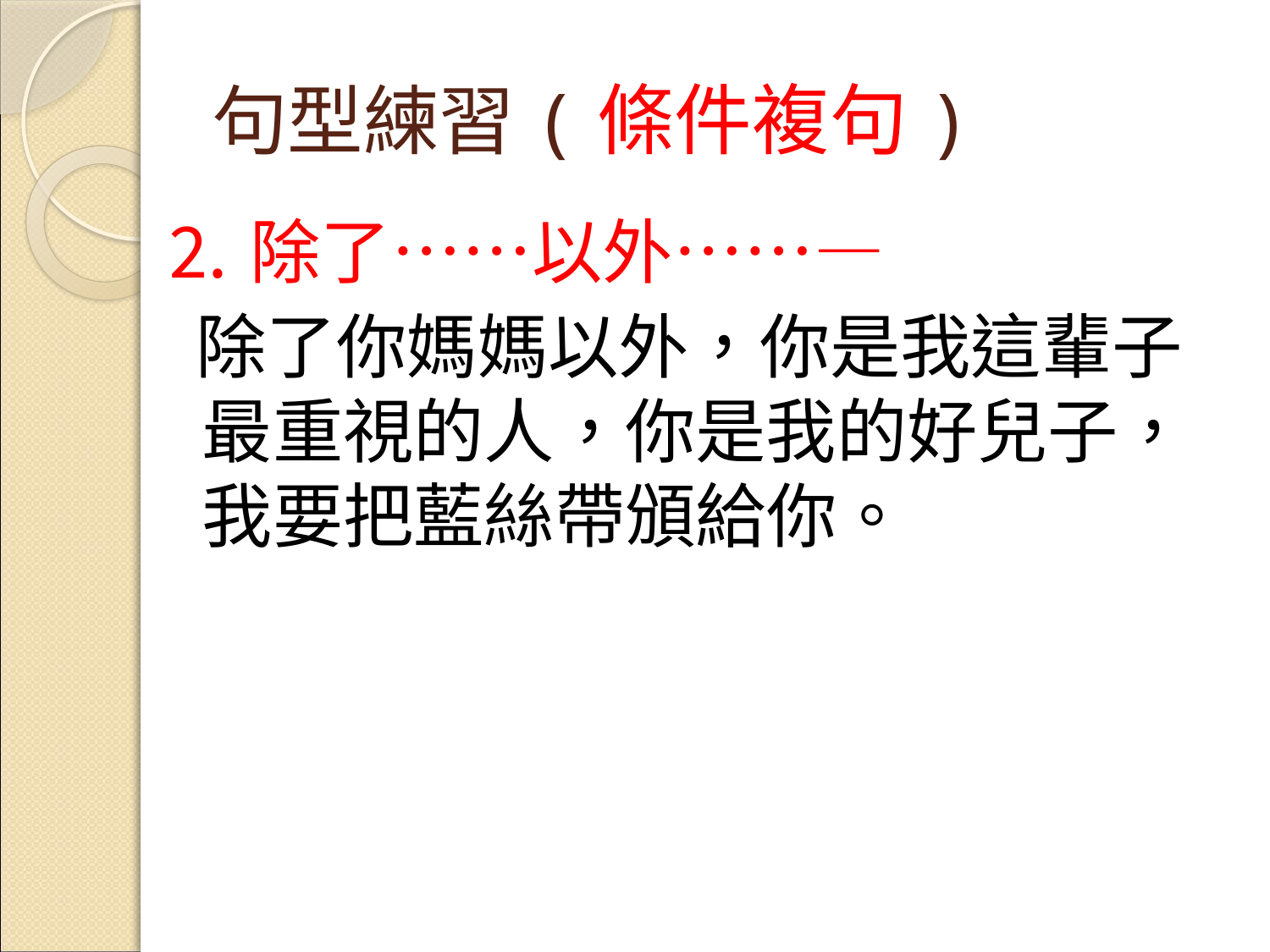

句型練習(條件複句)
⒉除了……以外……—
 除了你媽媽以外，你是我這輩子最重視的人，你是我的好兒子，我要把藍絲帶頒給你。